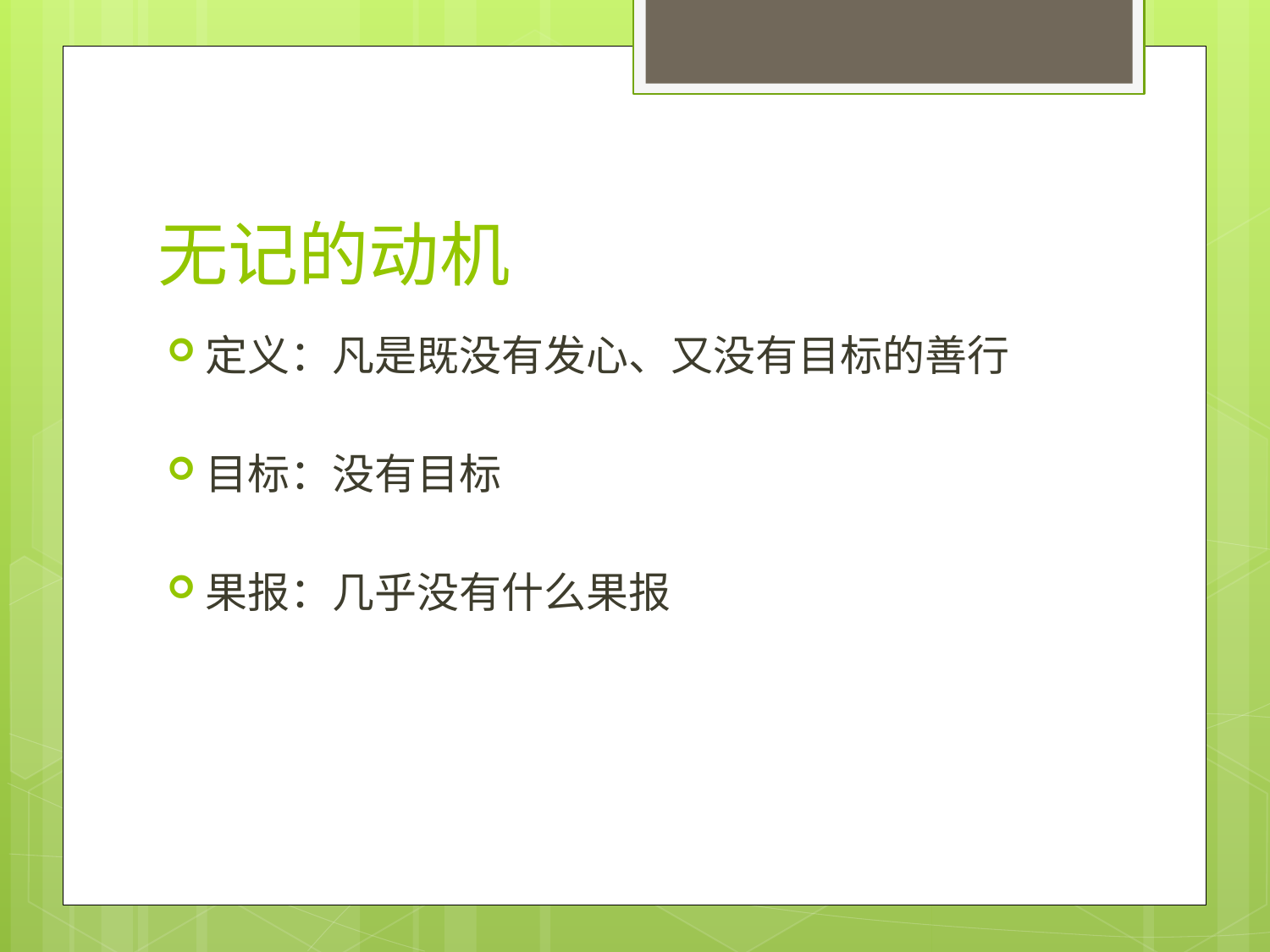

# 无记的动机
定义：凡是既没有发心、又没有目标的善行

目标：没有目标

果报：几乎没有什么果报